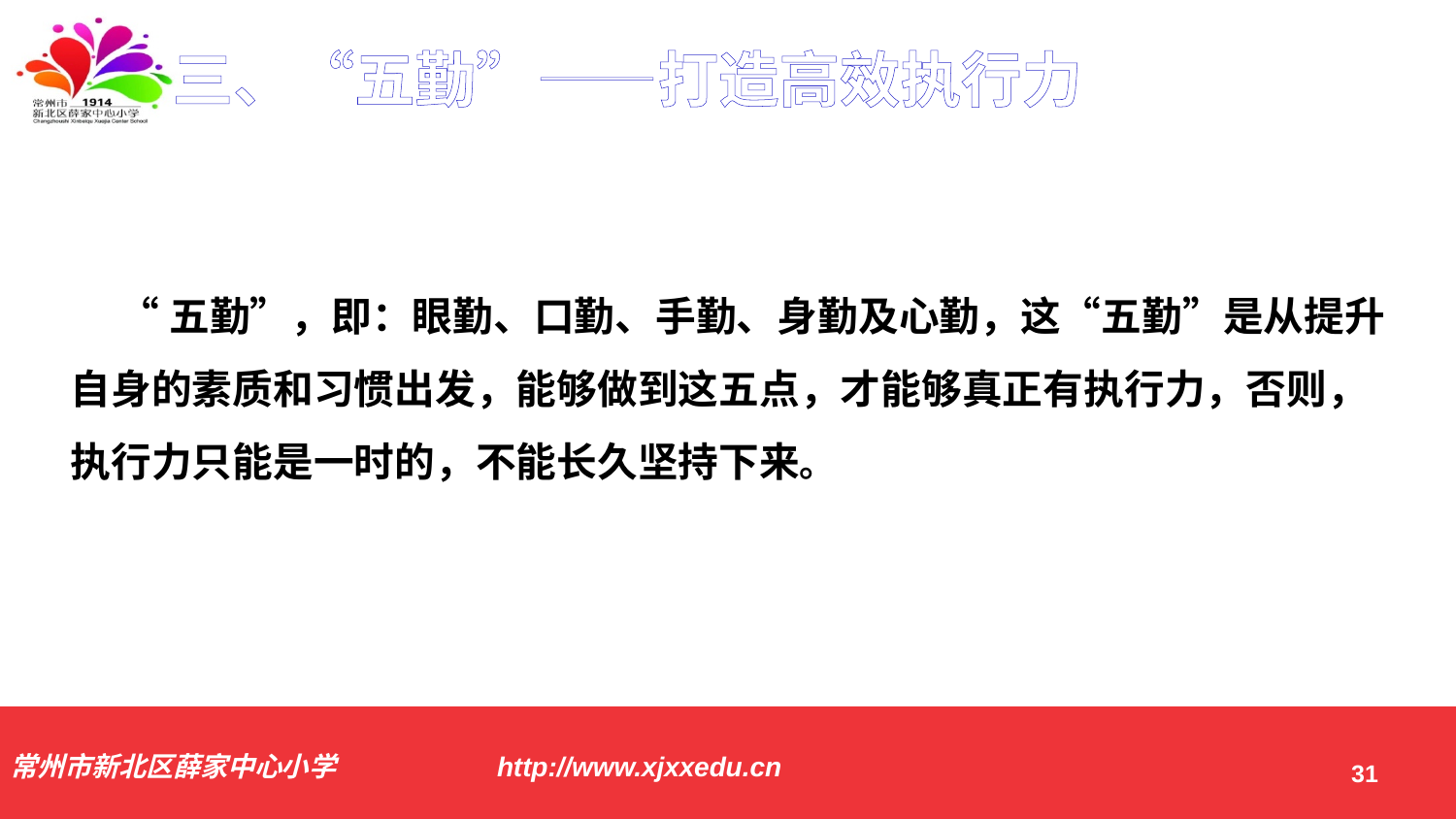

三、“五勤”——打造高效执行力
“五勤”，即：眼勤、口勤、手勤、身勤及心勤，这“五勤”是从提升自身的素质和习惯出发，能够做到这五点，才能够真正有执行力，否则，执行力只能是一时的，不能长久坚持下来。
31